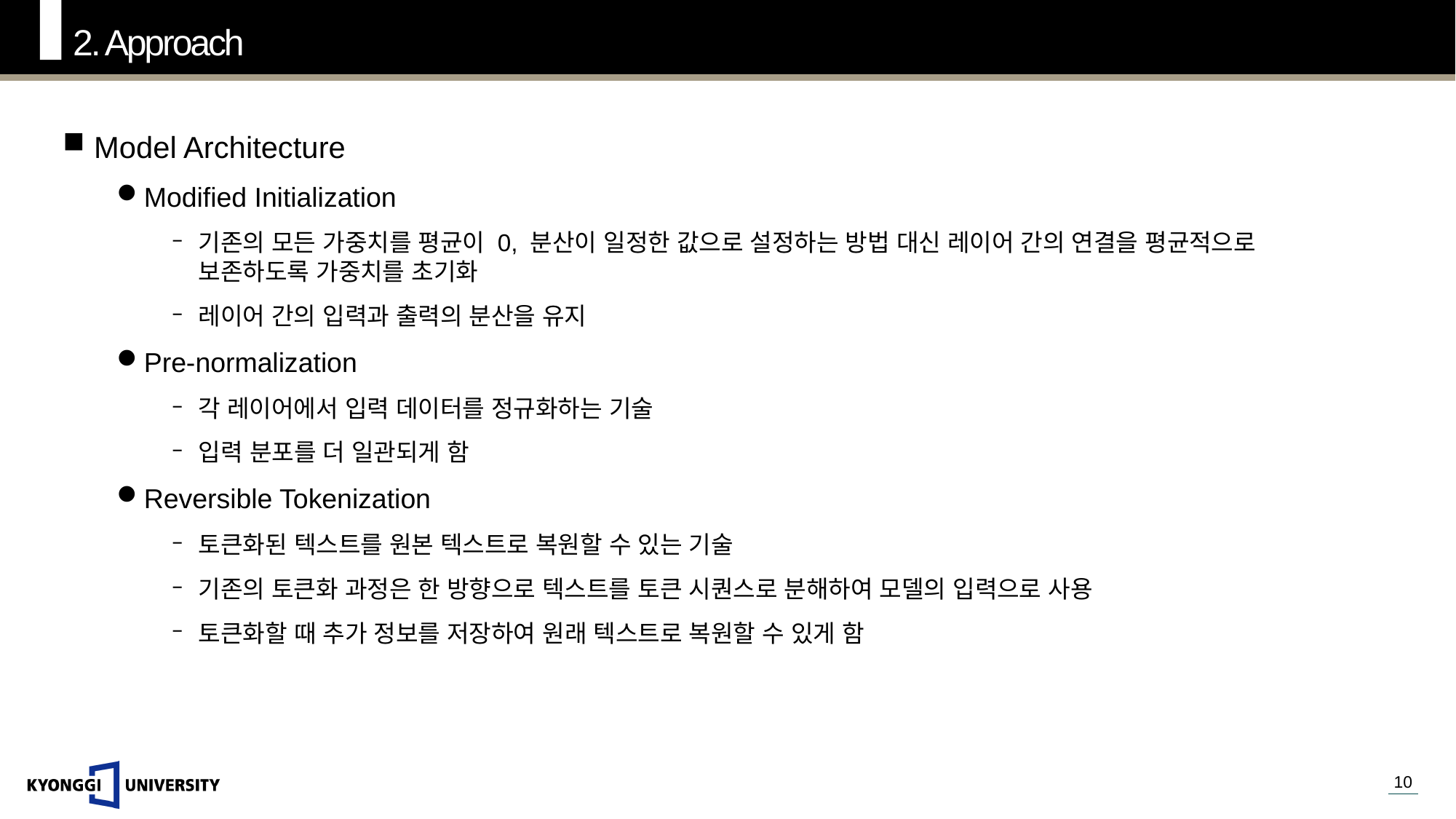

2. Approach
Model Architecture
Modified Initialization
기존의 모든 가중치를 평균이 0, 분산이 일정한 값으로 설정하는 방법 대신 레이어 간의 연결을 평균적으로 보존하도록 가중치를 초기화
레이어 간의 입력과 출력의 분산을 유지
Pre-normalization
각 레이어에서 입력 데이터를 정규화하는 기술
입력 분포를 더 일관되게 함
Reversible Tokenization
토큰화된 텍스트를 원본 텍스트로 복원할 수 있는 기술
기존의 토큰화 과정은 한 방향으로 텍스트를 토큰 시퀀스로 분해하여 모델의 입력으로 사용
토큰화할 때 추가 정보를 저장하여 원래 텍스트로 복원할 수 있게 함